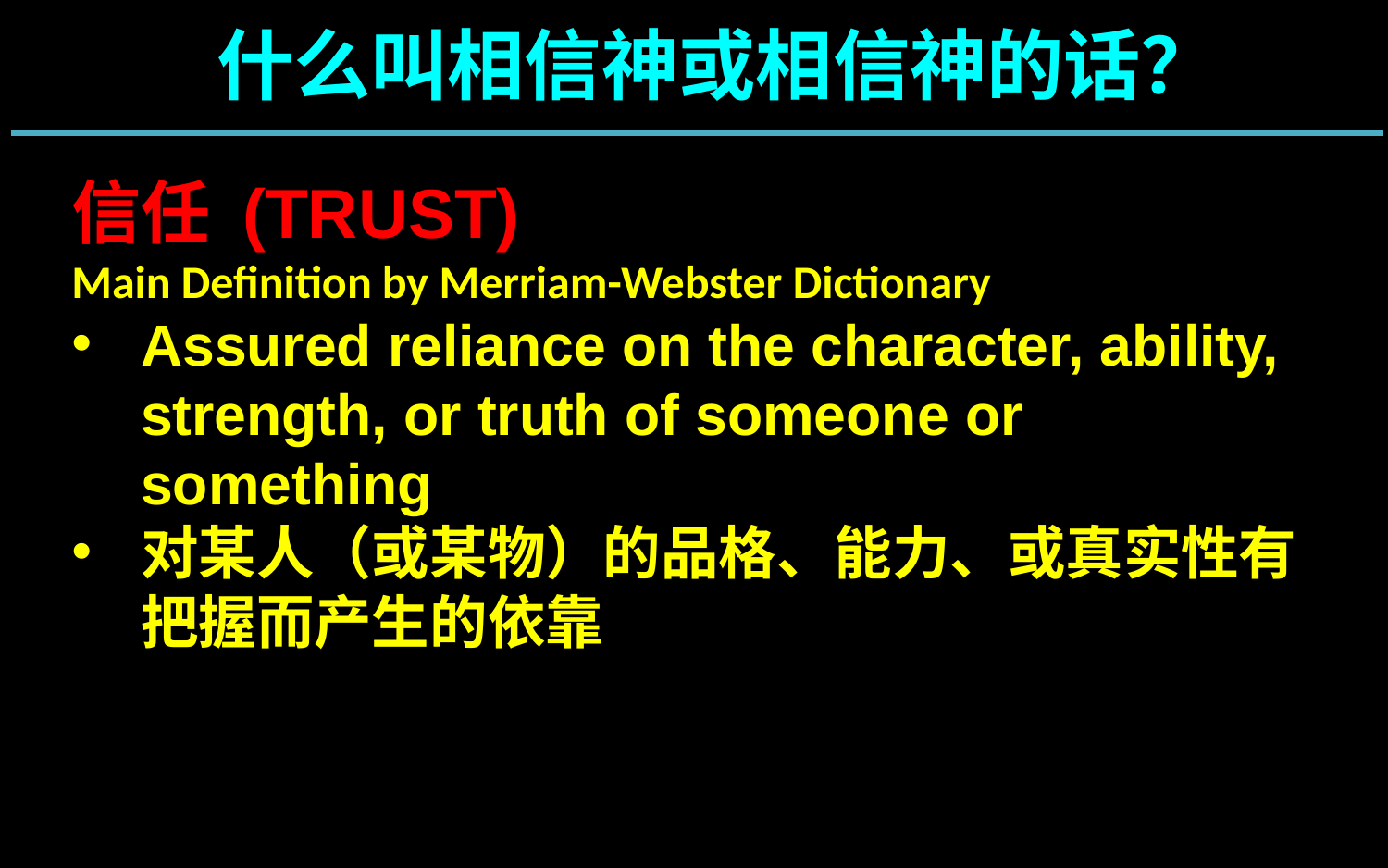

什么叫相信神或相信神的话？
信任 (TRUST)
Main Definition by Merriam-Webster Dictionary
Assured reliance on the character, ability, strength, or truth of someone or something
对某人（或某物）的品格、能力、或真实性有把握而产生的依靠